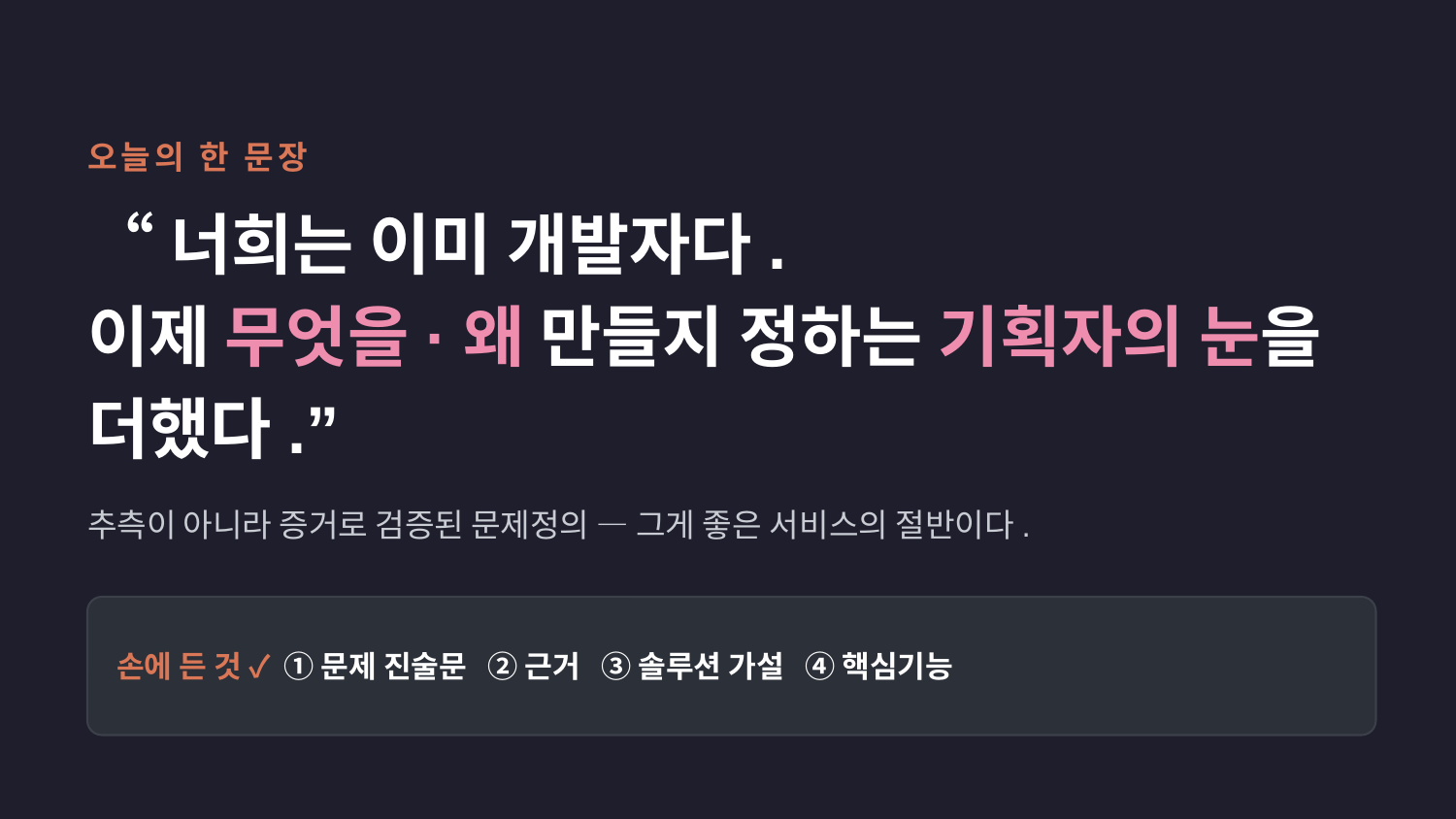

오늘의 한 문장
“너희는 이미 개발자다.
이제 무엇을·왜 만들지 정하는 기획자의 눈을 더했다.”
추측이 아니라 증거로 검증된 문제정의 — 그게 좋은 서비스의 절반이다.

손에 든 것 ✓  ① 문제 진술문   ② 근거   ③ 솔루션 가설   ④ 핵심기능